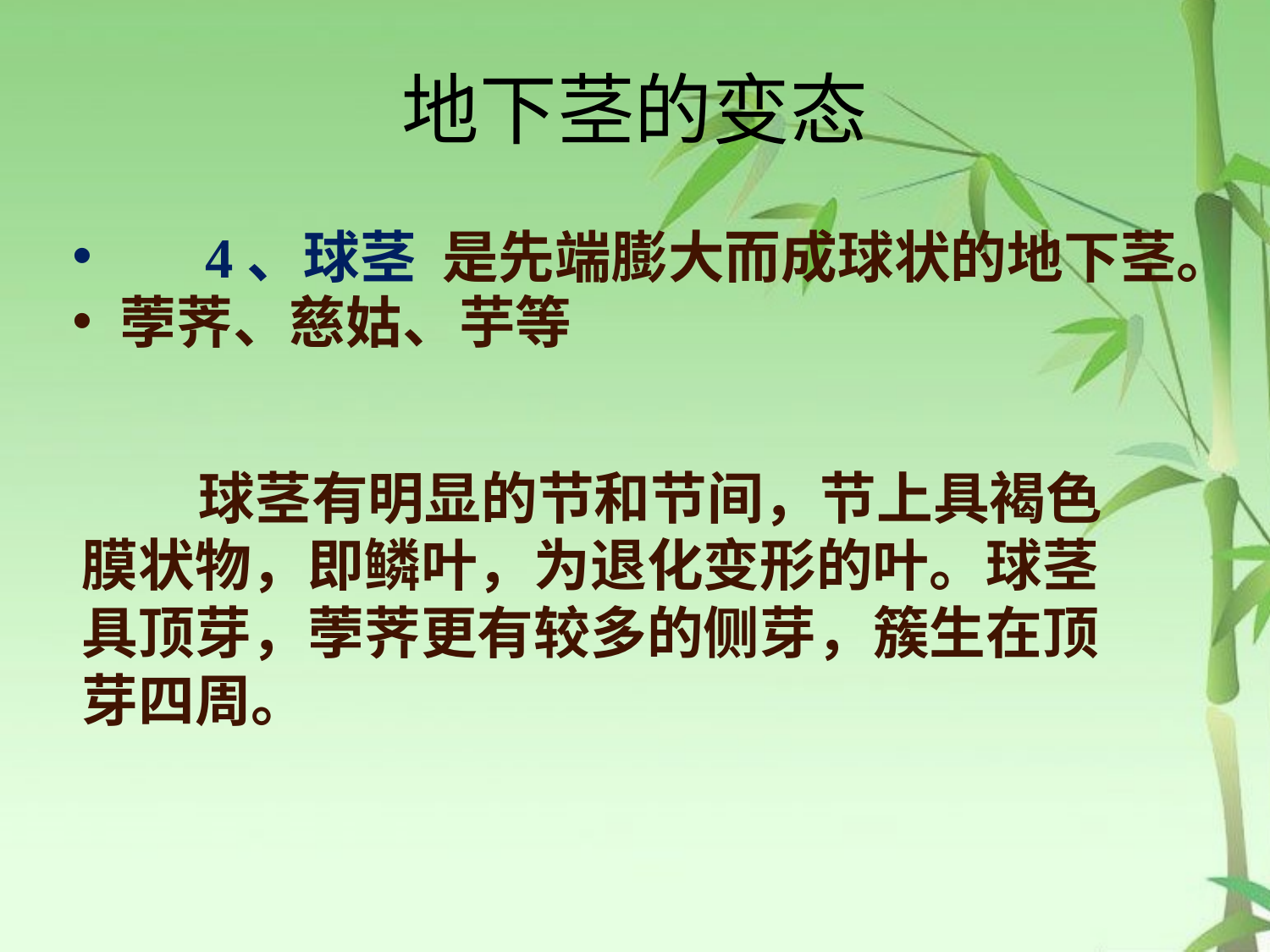

# 地下茎的变态
      4、球茎  是先端膨大而成球状的地下茎。
荸荠、慈姑、芋等
        球茎有明显的节和节间，节上具褐色膜状物，即鳞叶，为退化变形的叶。球茎具顶芽，荸荠更有较多的侧芽，簇生在顶芽四周。